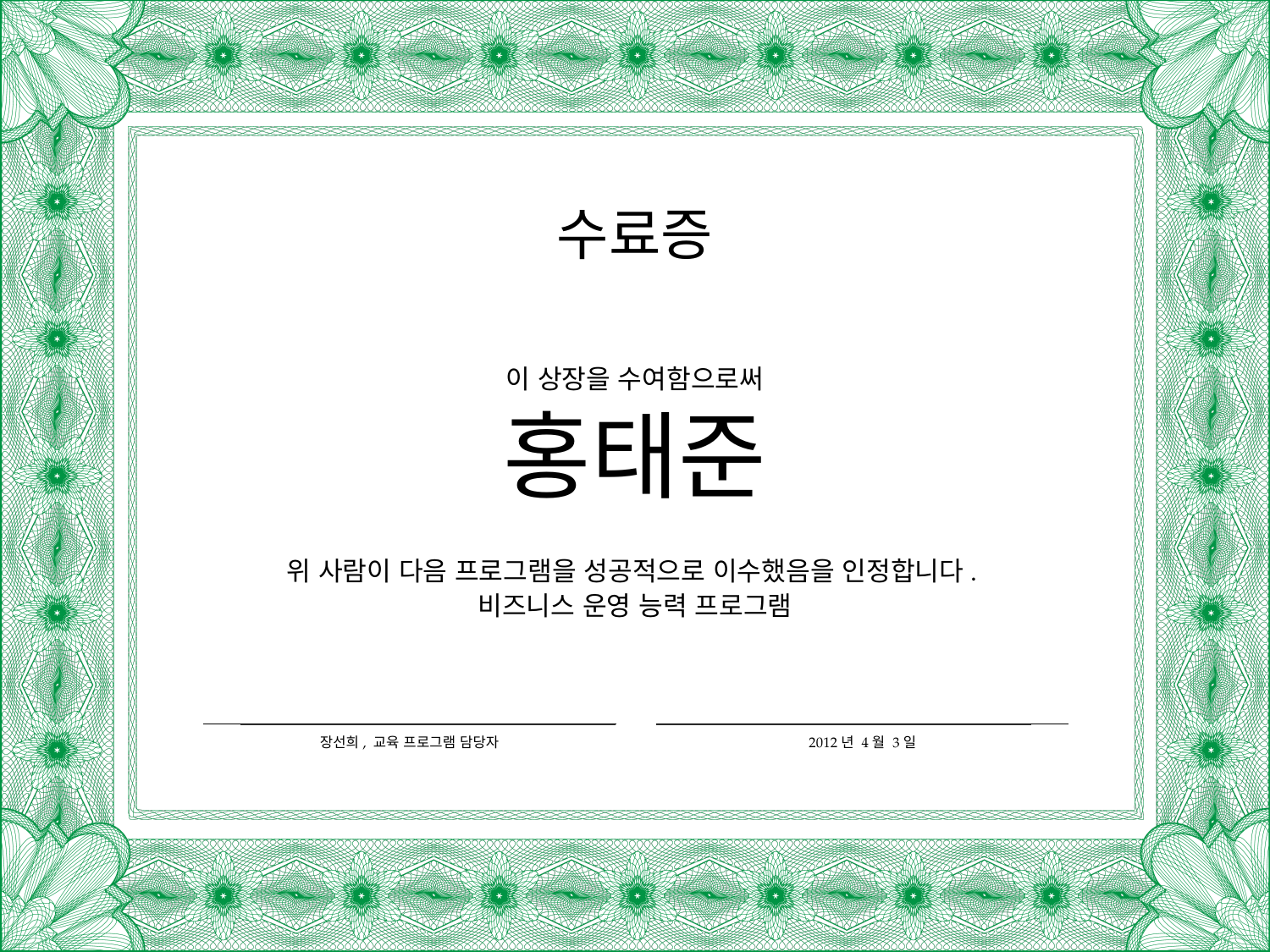

수료증
이 상장을 수여함으로써
홍태준
위 사람이 다음 프로그램을 성공적으로 이수했음을 인정합니다.
비즈니스 운영 능력 프로그램
장선희, 교육 프로그램 담당자
2012년 4월 3일